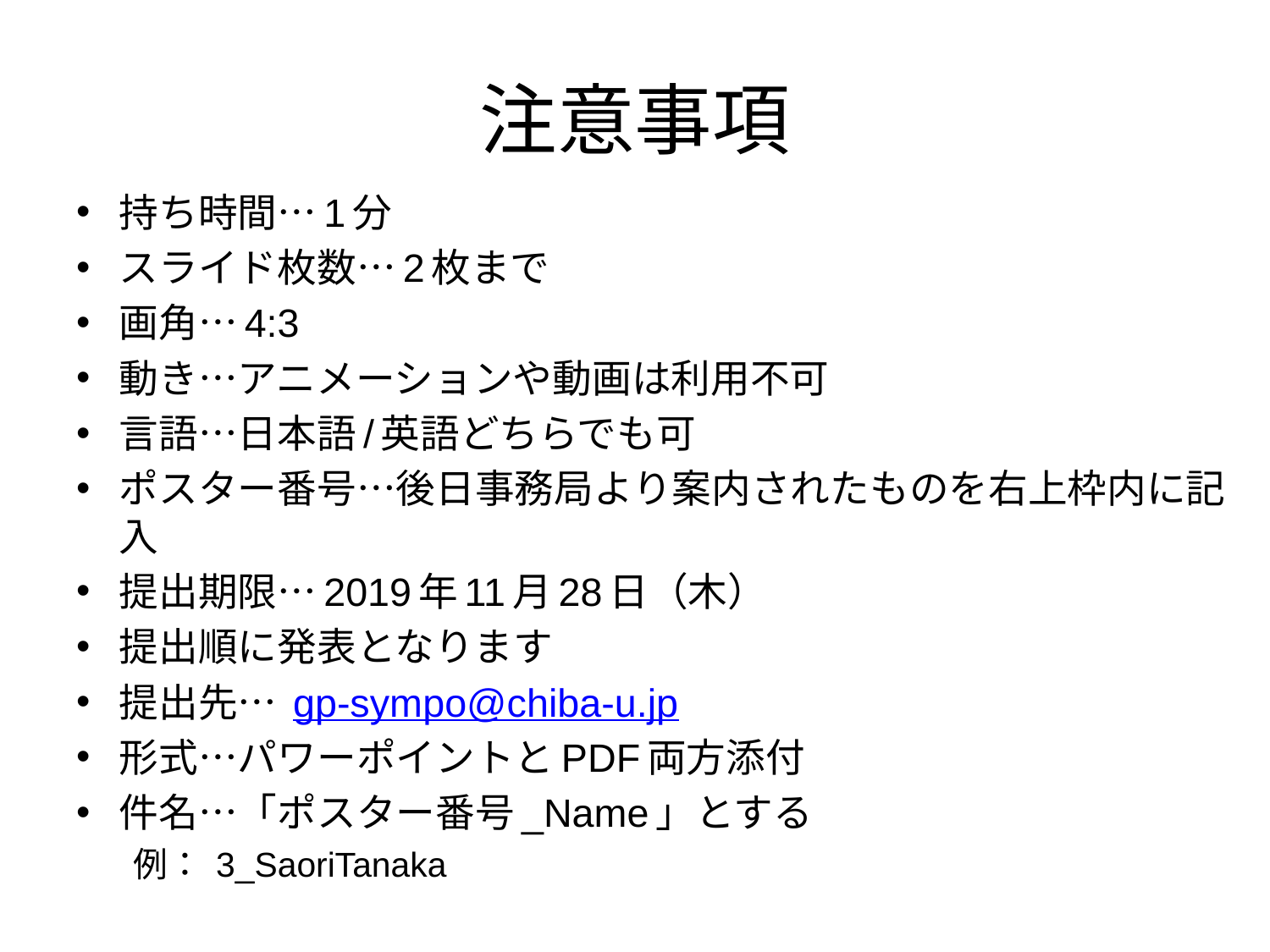

# 注意事項
持ち時間…1分
スライド枚数…2枚まで
画角…4:3
動き…アニメーションや動画は利用不可
言語…日本語/英語どちらでも可
ポスター番号…後日事務局より案内されたものを右上枠内に記入
提出期限…2019年11月28日（木）
提出順に発表となります
提出先… gp-sympo@chiba-u.jp
形式…パワーポイントとPDF両方添付
件名…「ポスター番号_Name」とする
例： 3_SaoriTanaka